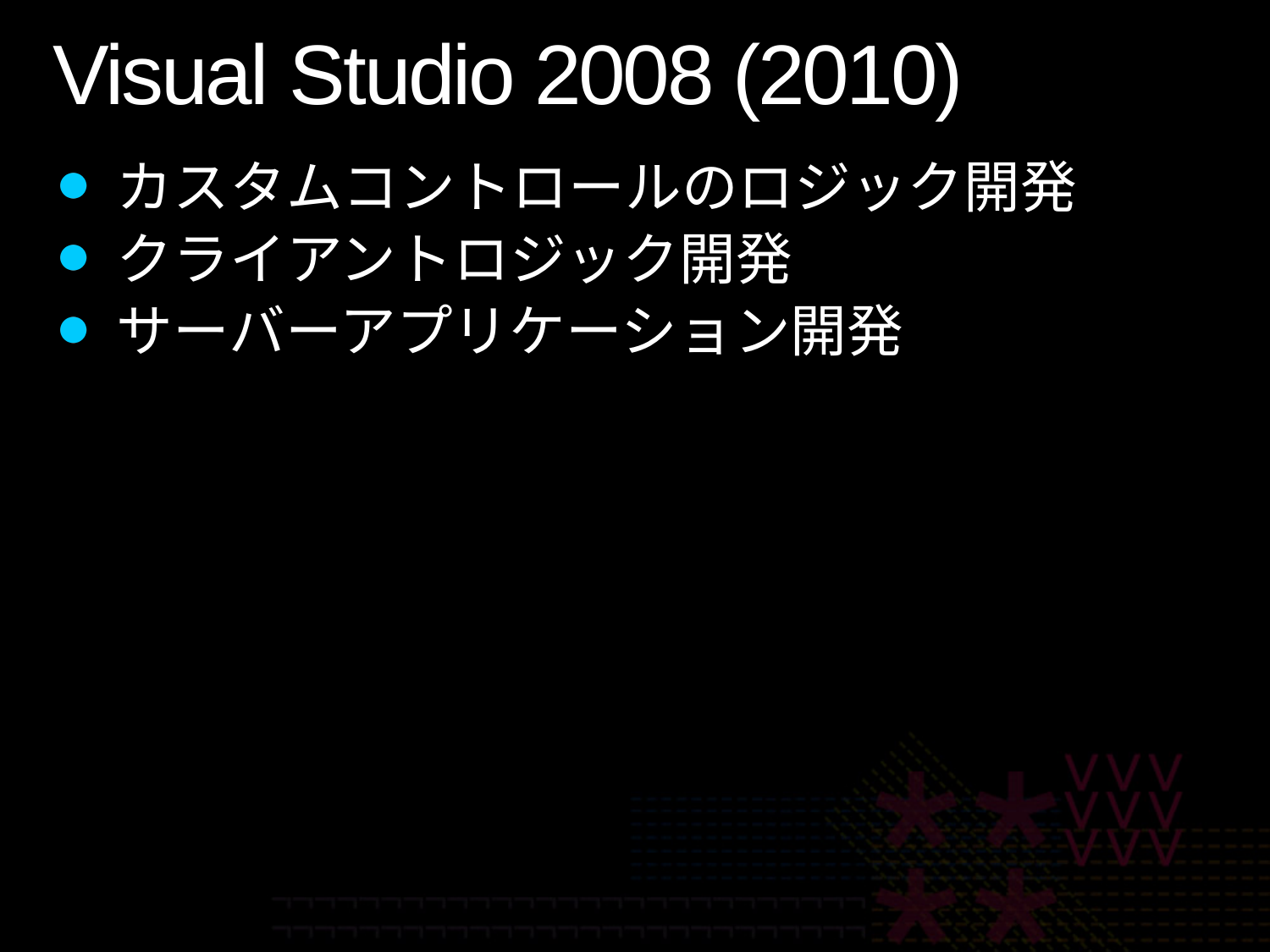

# Visual Studio 2008 (2010)
カスタムコントロールのロジック開発
クライアントロジック開発
サーバーアプリケーション開発